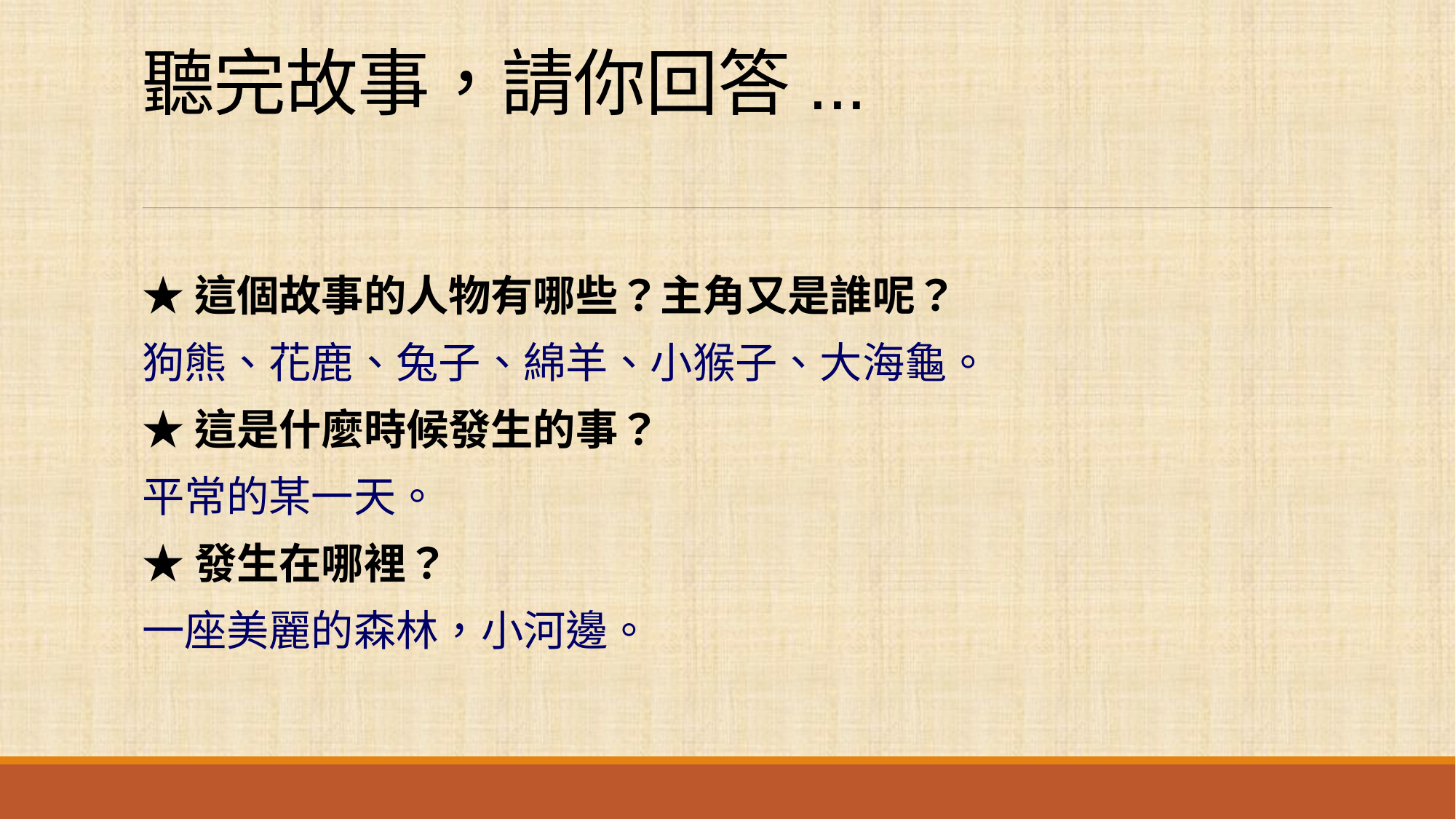

# 聽完故事，請你回答...
★這個故事的人物有哪些？主角又是誰呢？
狗熊、花鹿、兔子、綿羊、小猴子、大海龜。
★這是什麼時候發生的事？
平常的某一天。
★發生在哪裡？
一座美麗的森林，小河邊。